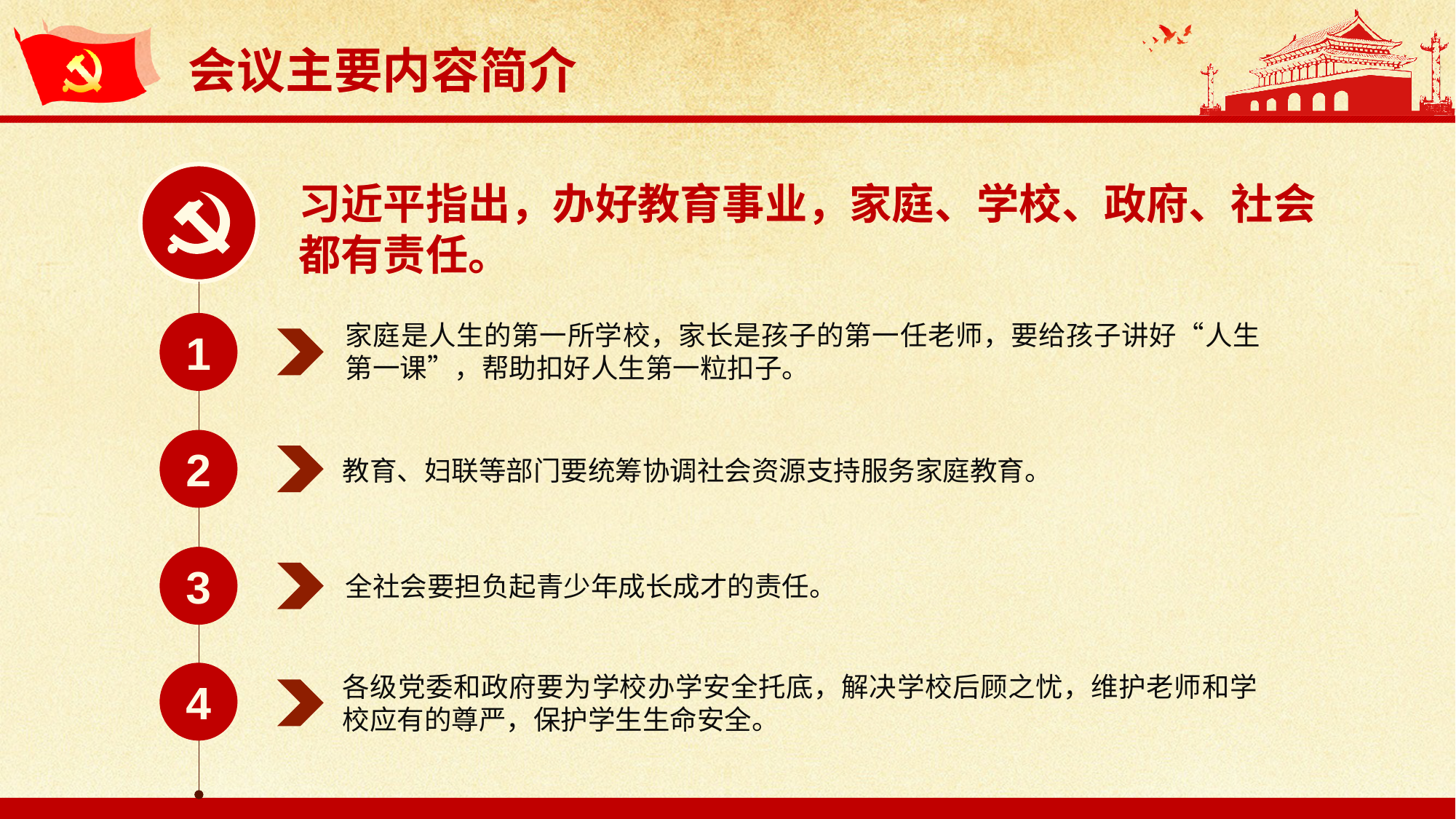

习近平指出，办好教育事业，家庭、学校、政府、社会都有责任。
1
家庭是人生的第一所学校，家长是孩子的第一任老师，要给孩子讲好“人生第一课”，帮助扣好人生第一粒扣子。

2

教育、妇联等部门要统筹协调社会资源支持服务家庭教育。
3

全社会要担负起青少年成长成才的责任。
4
各级党委和政府要为学校办学安全托底，解决学校后顾之忧，维护老师和学校应有的尊严，保护学生生命安全。